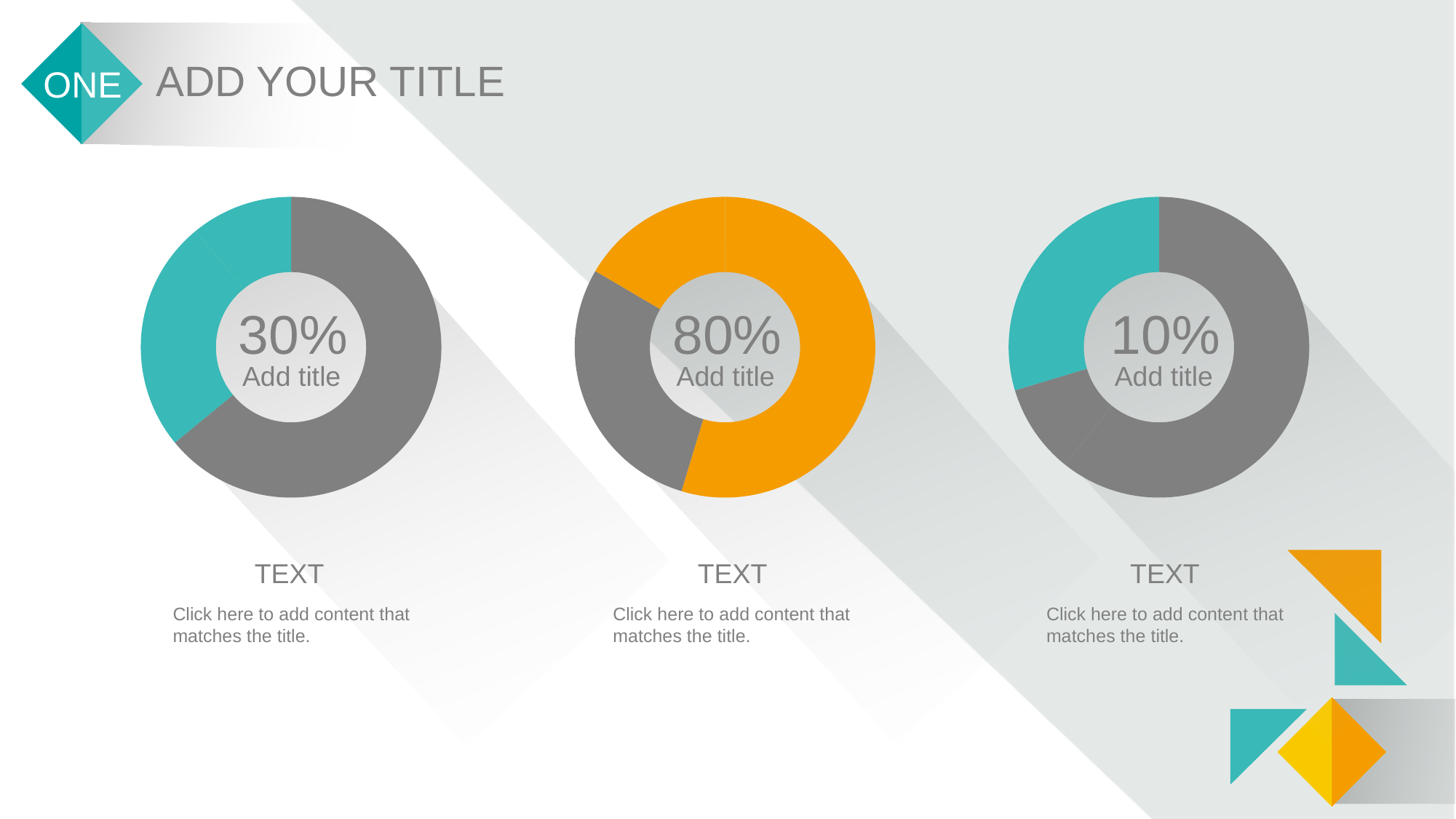

### Chart

| Category | 销售额 |
|---|---|
| 第一季度 | 8.200000000000001 |
| 第二季度 | 3.2 |
| 第三季度 | 1.4 |
30%
Add title

### Chart

| Category | 销售额 |
|---|---|
| 第一季度 | 7.6 |
| 第二季度 | 4.0 |
| 第三季度 | 2.3 |
80%
Add title

### Chart

| Category | 销售额 |
|---|---|
| 第一季度 | 8.200000000000001 |
| 第二季度 | 1.3 |
| 第三季度 | 4.0 |
10%
Add title

TEXT
Click here to add content that matches the title.
TEXT
Click here to add content that matches the title.
TEXT
Click here to add content that matches the title.